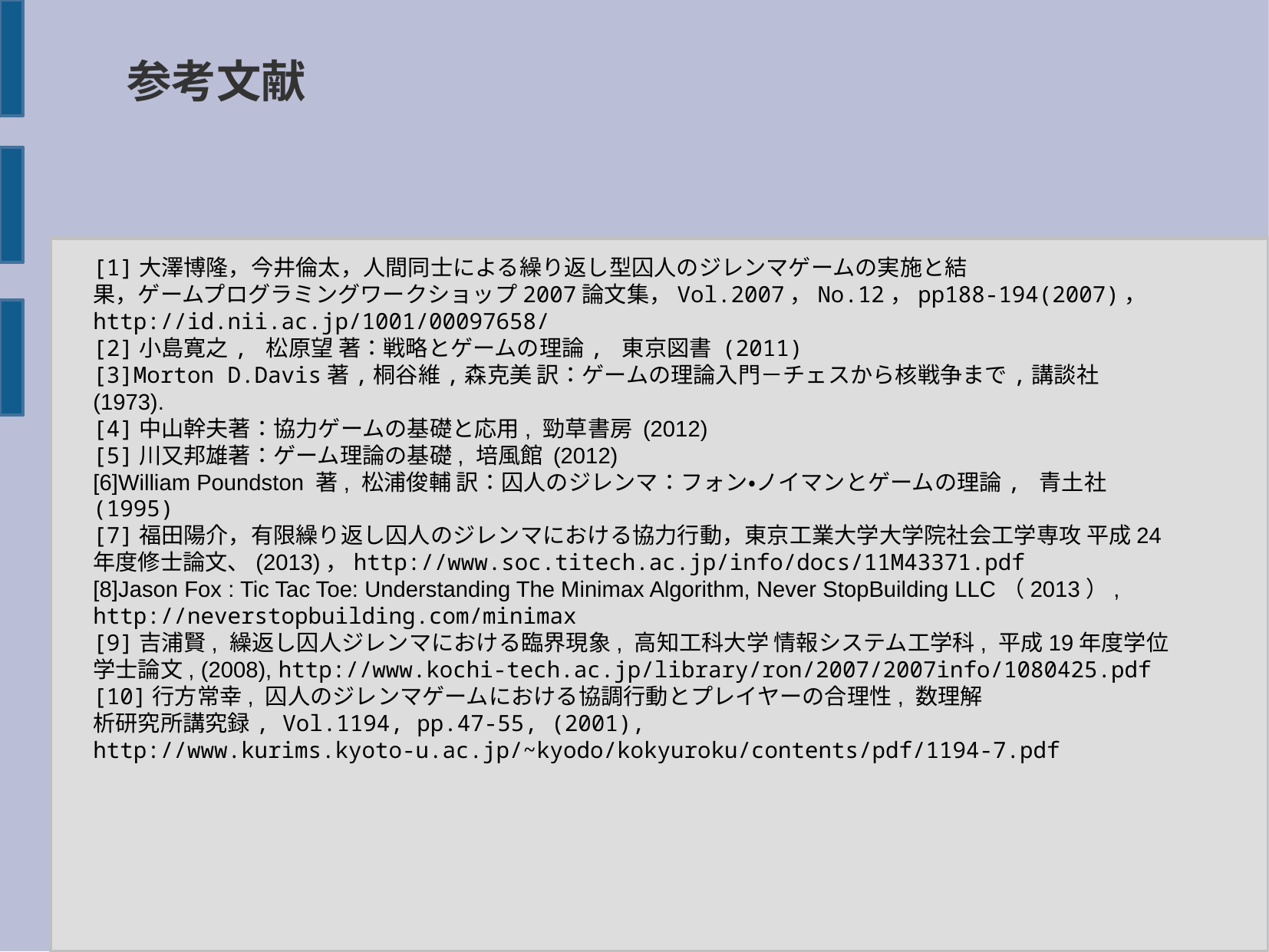

参考文献

[1]大澤博隆，今井倫太，人間同士による繰り返し型囚人のジレンマゲームの実施と結
果，ゲームプログラミングワークショップ2007論文集，Vol.2007，No.12，pp188-194(2007)，
http://id.nii.ac.jp/1001/00097658/
[2]小島寛之, 松原望 著：戦略とゲームの理論, 東京図書 (2011)
[3]Morton D.Davis著,桐谷維,森克美 訳：ゲームの理論入門－チェスから核戦争まで,講談社 (1973).
[4]中山幹夫著：協力ゲームの基礎と応用, 勁草書房 (2012)
[5]川又邦雄著：ゲーム理論の基礎, 培風館 (2012)
[6]William Poundston 著, 松浦俊輔 訳：囚人のジレンマ：フォン・ノイマンとゲームの理論, 青土社 (1995)
[7]福田陽介，有限繰り返し囚人のジレンマにおける協力行動，東京工業大学大学院社会工学専攻 平成24年度修士論文、(2013)，http://www.soc.titech.ac.jp/info/docs/11M43371.pdf
[8]Jason Fox : Tic Tac Toe: Understanding The Minimax Algorithm, Never StopBuilding LLC（2013）, http://neverstopbuilding.com/minimax
[9]吉浦賢, 繰返し囚人ジレンマにおける臨界現象, 高知工科大学 情報システム工学科, 平成19年度学位学士論文, (2008), http://www.kochi-tech.ac.jp/library/ron/2007/2007info/1080425.pdf
[10]行方常幸, 囚人のジレンマゲームにおける協調行動とプレイヤーの合理性, 数理解
析研究所講究録, Vol.1194, pp.47-55, (2001),
http://www.kurims.kyoto-u.ac.jp/~kyodo/kokyuroku/contents/pdf/1194-7.pdf